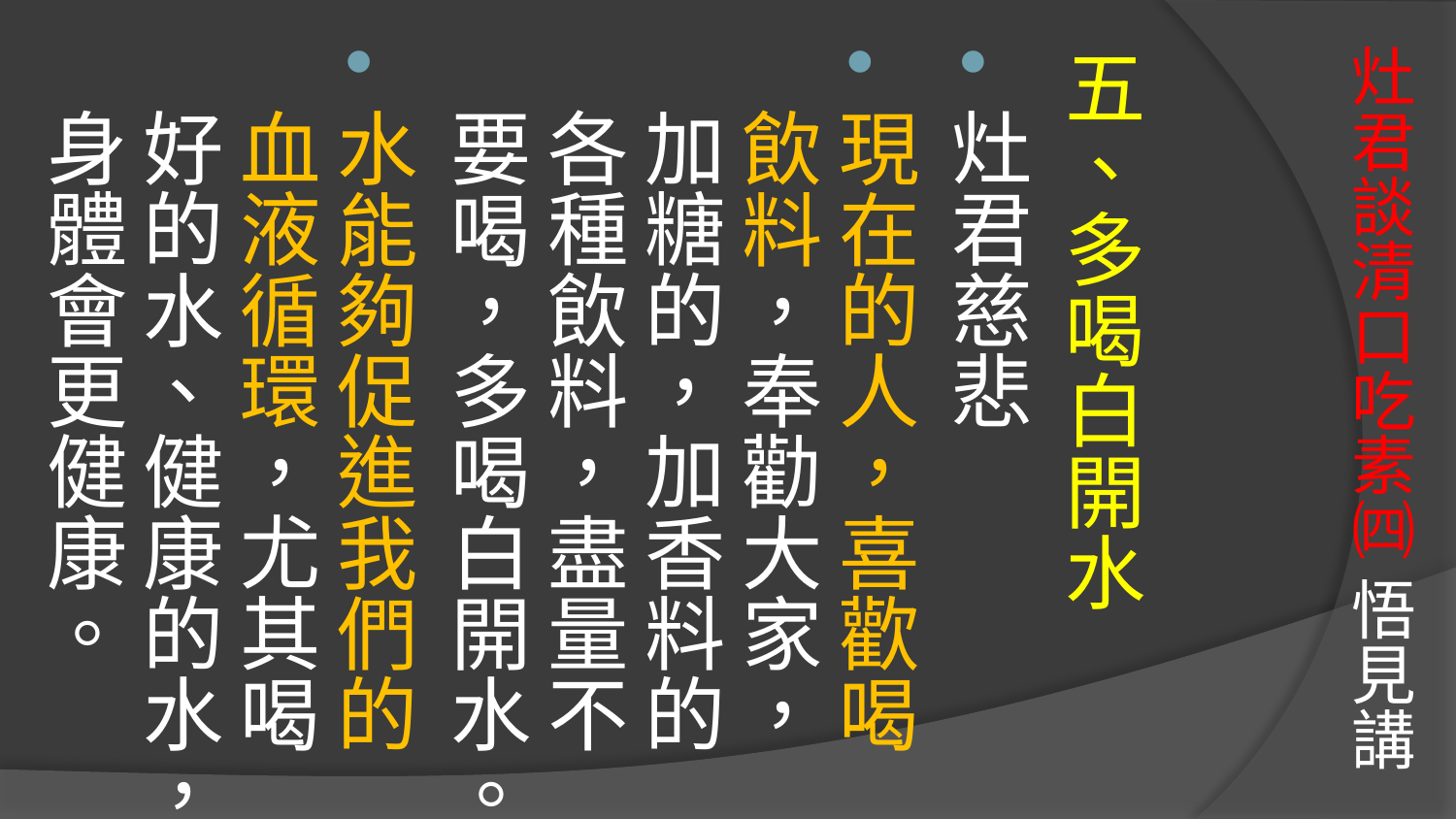

# 灶君談清口吃素㈣ 悟見講
五、多喝白開水
灶君慈悲
現在的人，喜歡喝飲料，奉勸大家，加糖的，加香料的各種飲料，盡量不要喝，多喝白開水。
水能夠促進我們的血液循環，尤其喝好的水、健康的水，身體會更健康。